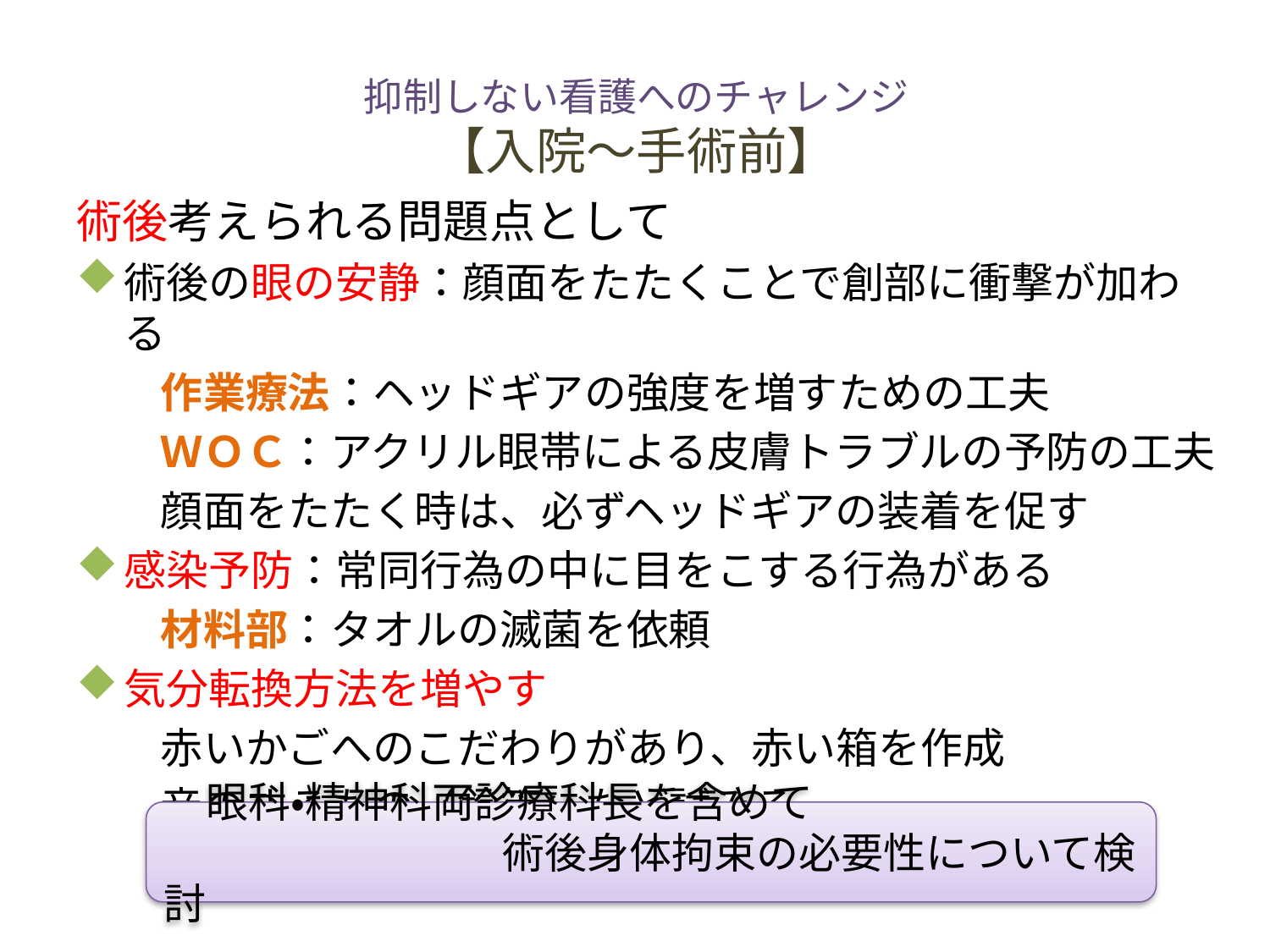

# 抑制しない看護へのチャレンジ 【入院～手術前】
術後考えられる問題点として
術後の眼の安静：顔面をたたくことで創部に衝撃が加わる
　　作業療法：ヘッドギアの強度を増すための工夫
　　ＷＯＣ：アクリル眼帯による皮膚トラブルの予防の工夫
　　顔面をたたく時は、必ずヘッドギアの装着を促す
感染予防：常同行為の中に目をこする行為がある
　　材料部：タオルの滅菌を依頼
気分転換方法を増やす
　　赤いかごへのこだわりがあり、赤い箱を作成
　　音のするもの（鈴等）など試みる

　眼科・精神科両診療科長を含めて
　　　　　　　　術後身体拘束の必要性について検討